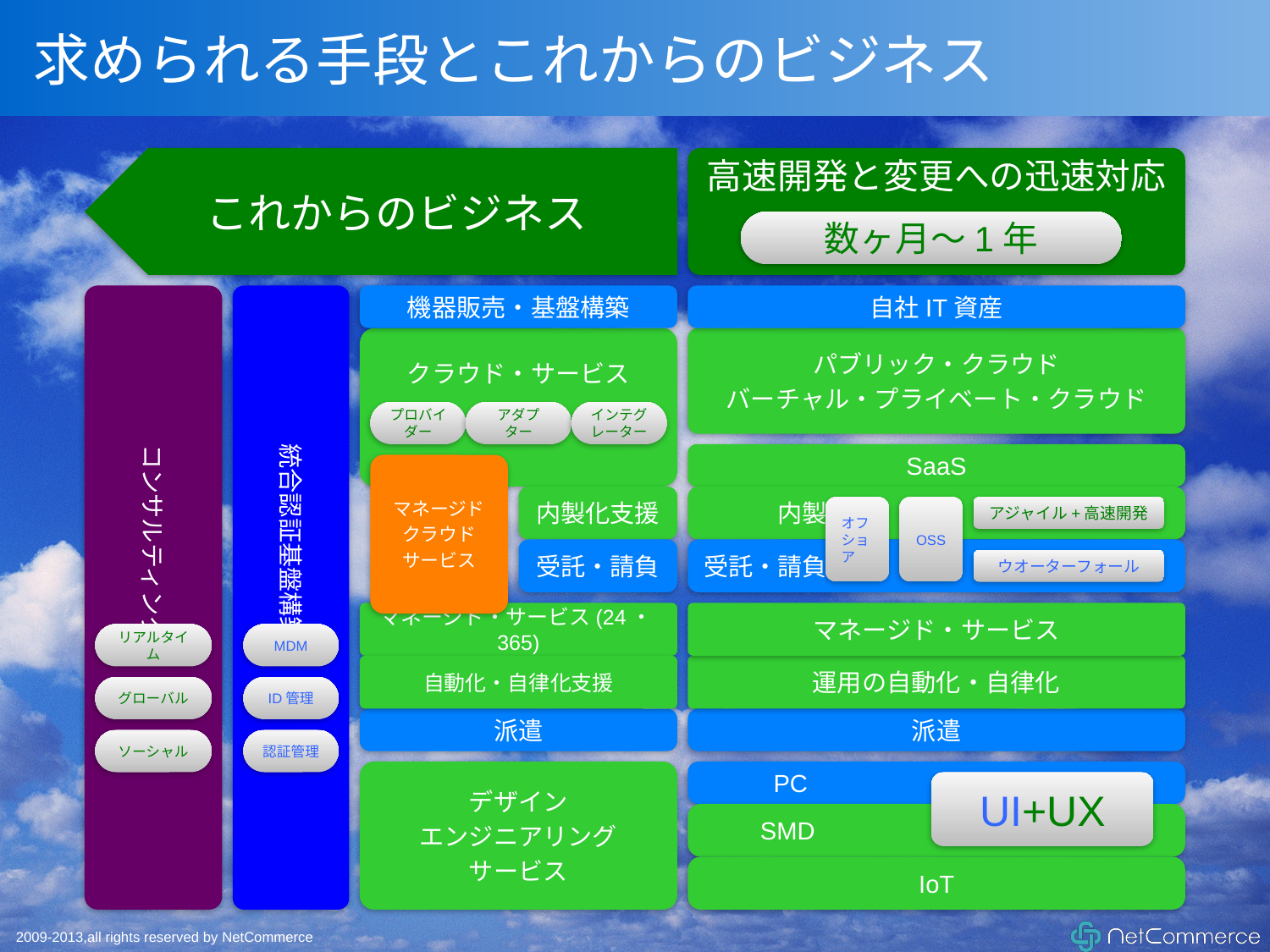

# 求められる手段とこれからのビジネス
これからのビジネス
　　　　　　コンサルティング
　　　　　　統合認証基盤構築
機器販売・基盤構築
クラウド・サービス

プロバイダー
アダプター
インテグレーター
マネージド
クラウド
サービス
内製化支援
受託・請負
マネージド・サービス(24・365)
リアルタイム
MDM
自動化・自律化支援
グローバル
ID管理
派遣
ソーシャル
認証管理
デザイン
エンジニアリング
サービス

高速開発と変更への迅速対応
数ヶ月〜1年
自社IT資産
パブリック・クラウド
バーチャル・プライベート・クラウド
SaaS
　　　内製
アジャイル+高速開発
受託・請負
ウオーターフォール
マネージド・サービス
運用の自動化・自律化
派遣
          PC
UI+UX
        SMD
IoT
オフショア
OSS